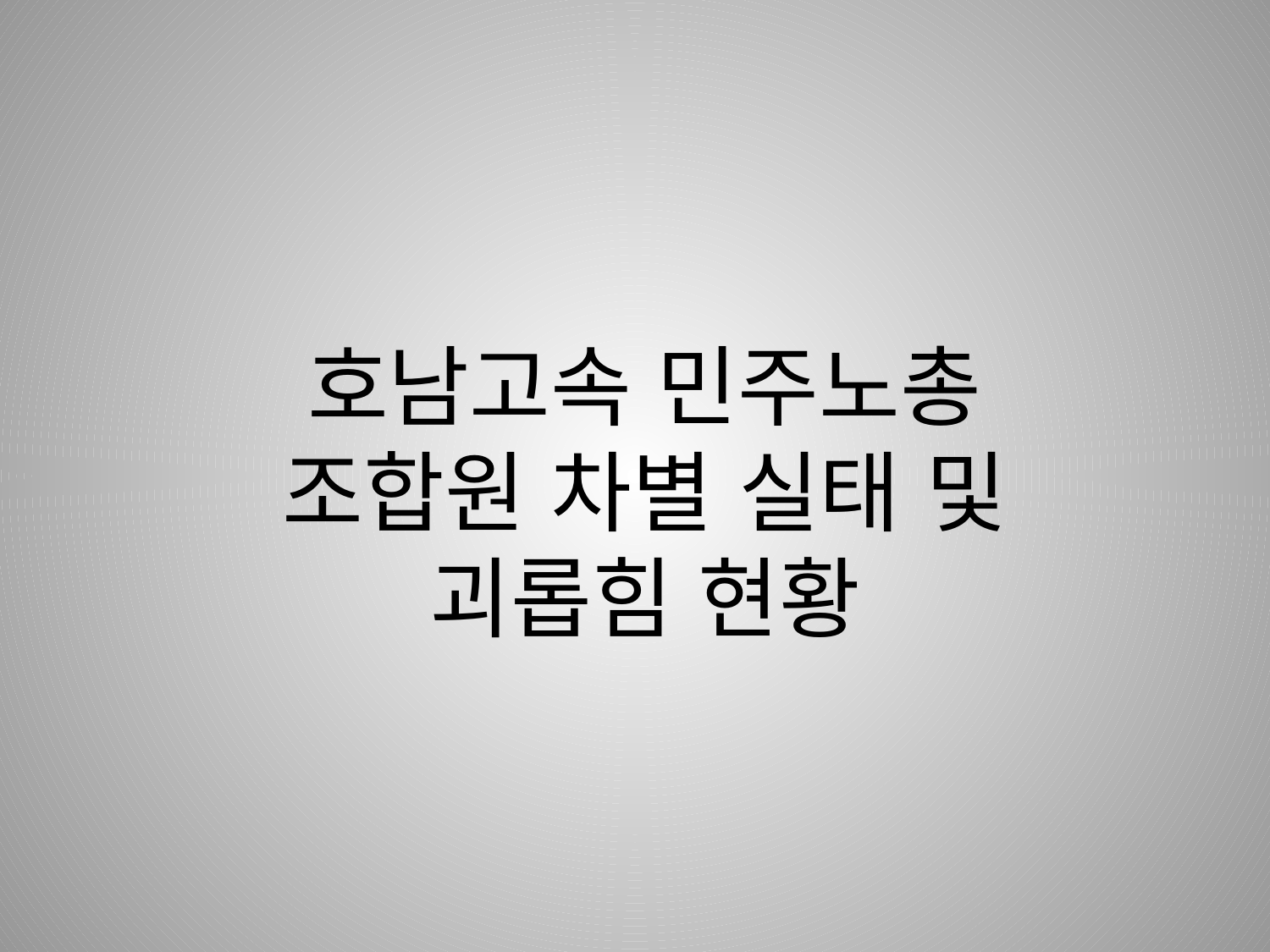

# 호남고속 민주노총 조합원 차별 실태 및 괴롭힘 현황